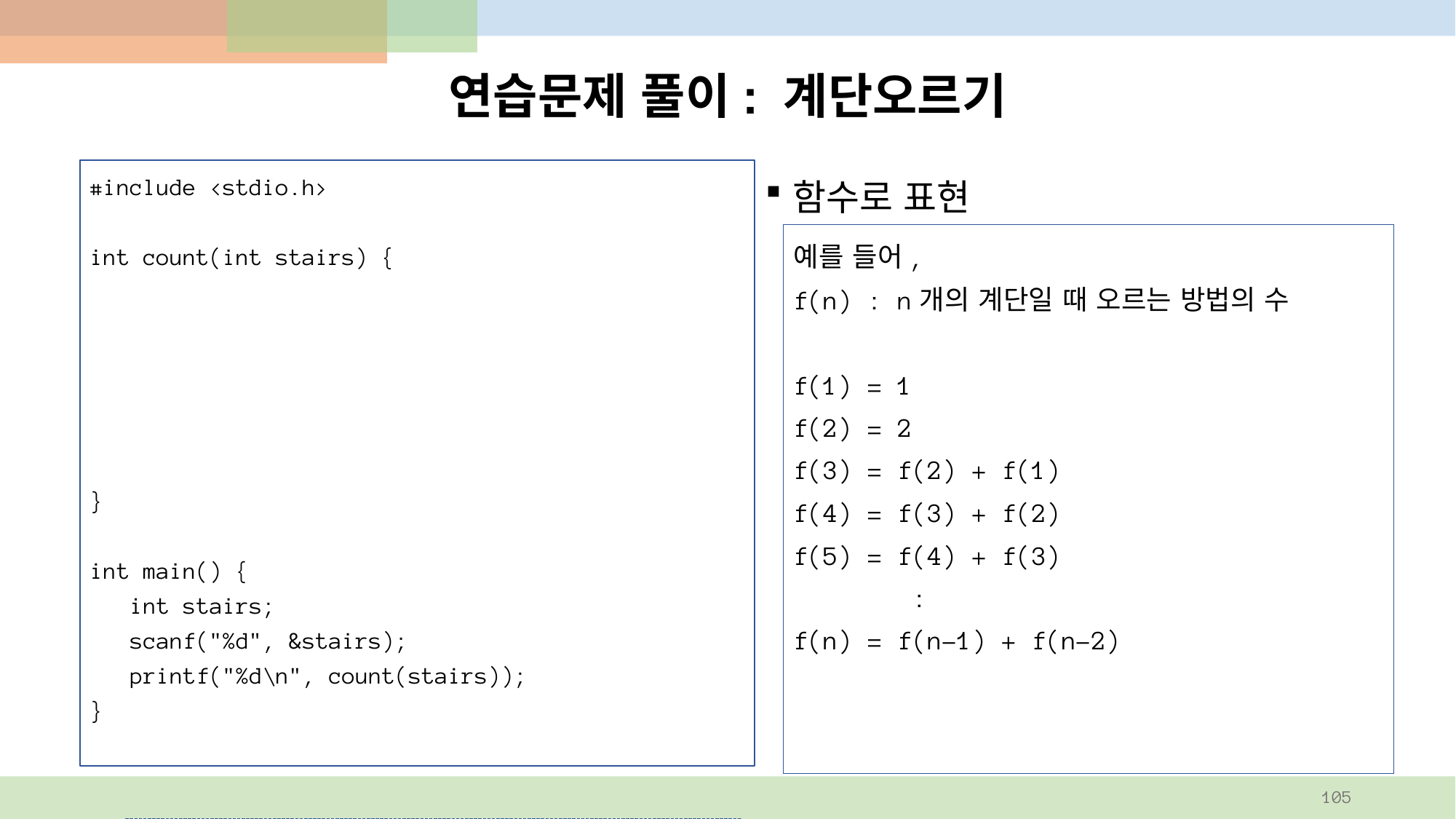

# 연습문제 풀이: 계단오르기
#include <stdio.h>

int count(int stairs) {

}

int main() {
   int stairs;
   scanf("%d", &stairs);
   printf("%d\n", count(stairs));
}
함수로 표현

예를 들어,
f(n) : n개의 계단일 때 오르는 방법의 수

f(1) = 1
f(2) = 2
f(3) = f(2) + f(1)
f(4) = f(3) + f(2)
f(5) = f(4) + f(3)
        :
f(n) = f(n-1) + f(n-2)
105
if(stairs == 1)
    return 1;
else if(stairs == 2)
    return 2;
else
    return count(stairs-2) + count(stairs-1);